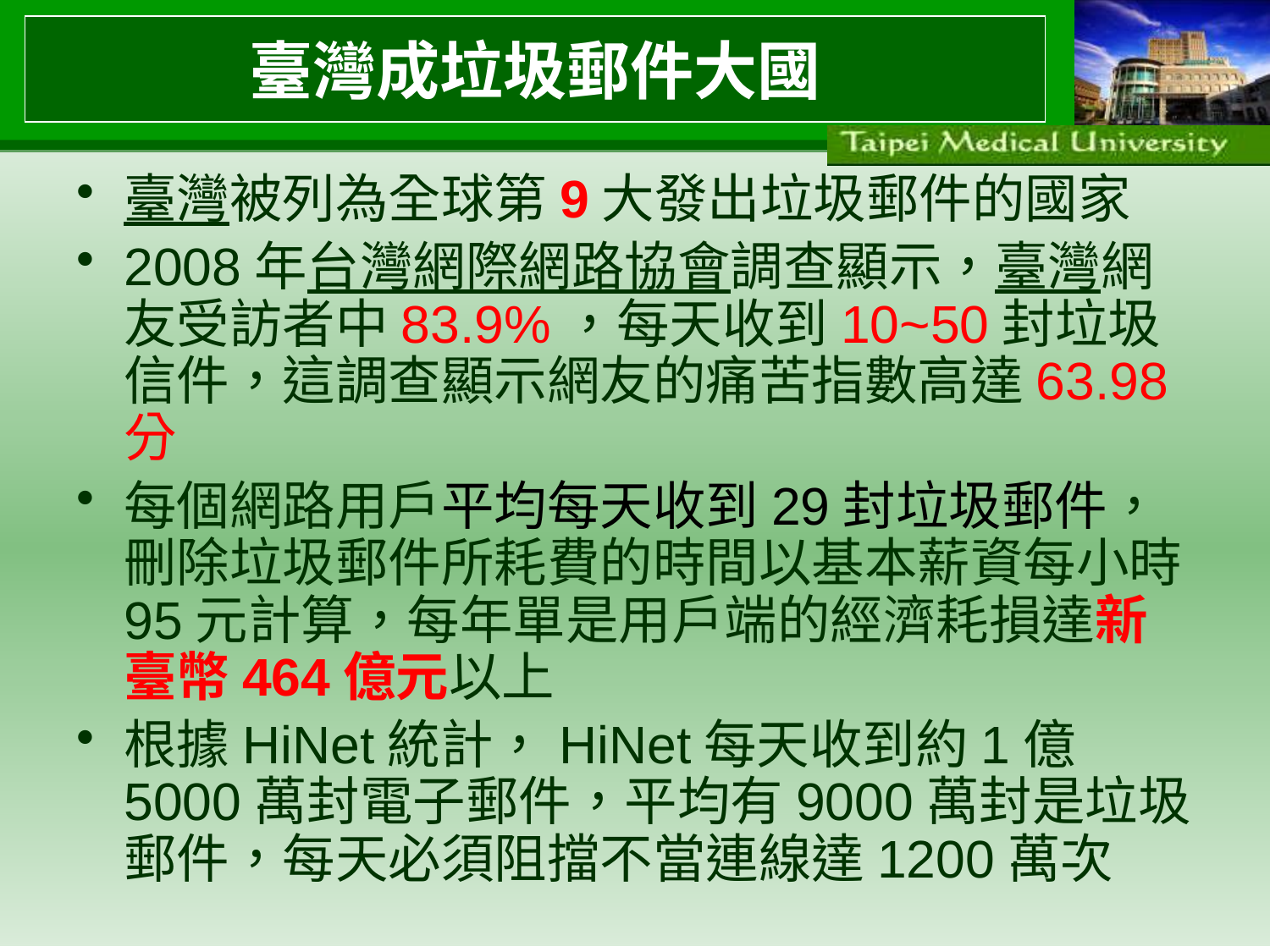

# 臺灣成垃圾郵件大國
臺灣被列為全球第9大發出垃圾郵件的國家
2008年台灣網際網路協會調查顯示，臺灣網友受訪者中83.9%，每天收到10~50封垃圾信件，這調查顯示網友的痛苦指數高達63.98分
每個網路用戶平均每天收到29封垃圾郵件，刪除垃圾郵件所耗費的時間以基本薪資每小時95元計算，每年單是用戶端的經濟耗損達新臺幣464億元以上
根據HiNet統計，HiNet每天收到約1億5000萬封電子郵件，平均有9000萬封是垃圾郵件，每天必須阻擋不當連線達1200萬次